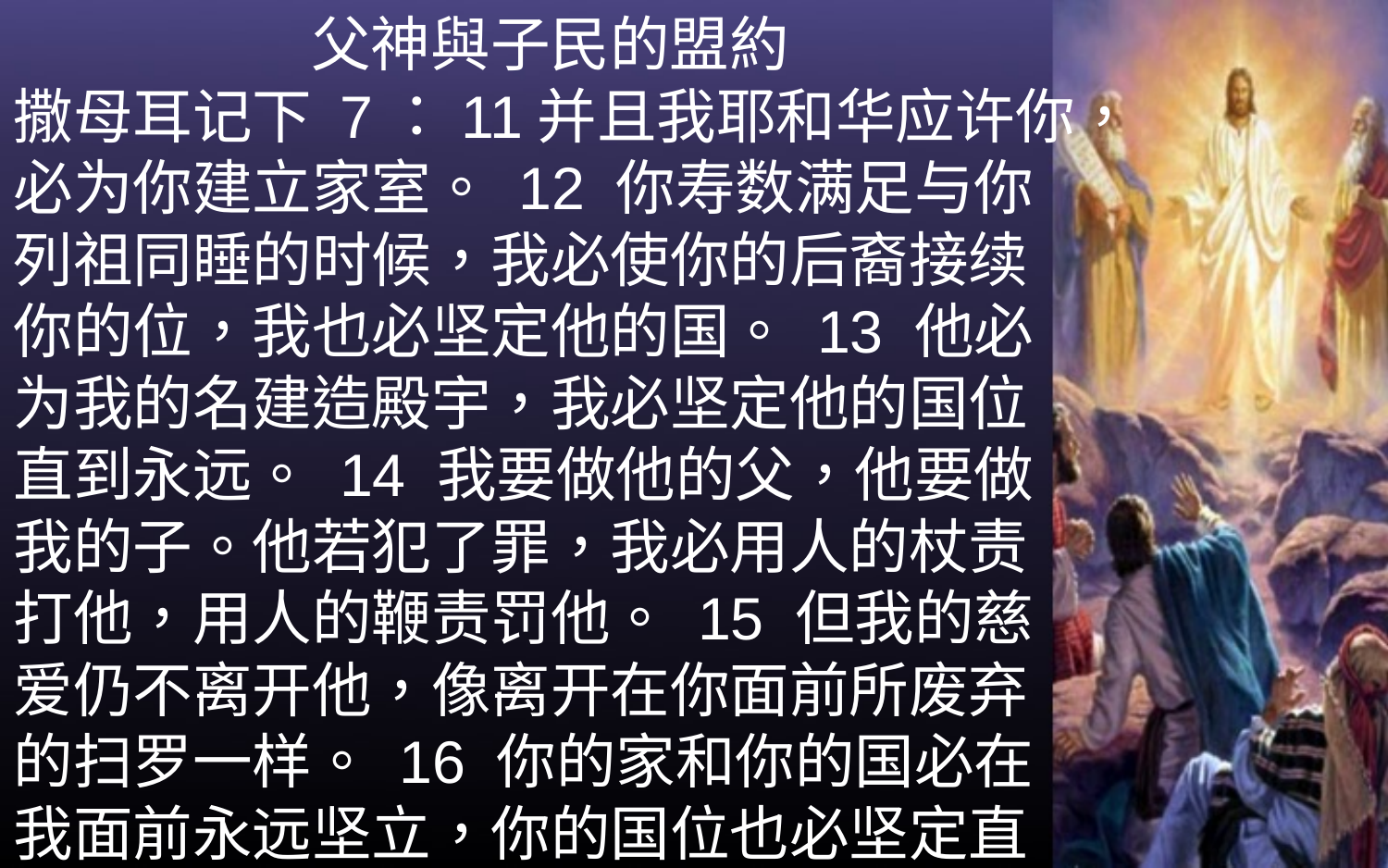

父神與子民的盟約
撒母耳记下 7：11并且我耶和华应许你，必为你建立家室。 12 你寿数满足与你列祖同睡的时候，我必使你的后裔接续你的位，我也必坚定他的国。 13 他必为我的名建造殿宇，我必坚定他的国位直到永远。 14 我要做他的父，他要做我的子。他若犯了罪，我必用人的杖责打他，用人的鞭责罚他。 15 但我的慈爱仍不离开他，像离开在你面前所废弃的扫罗一样。 16 你的家和你的国必在我面前永远坚立，你的国位也必坚定直到永远